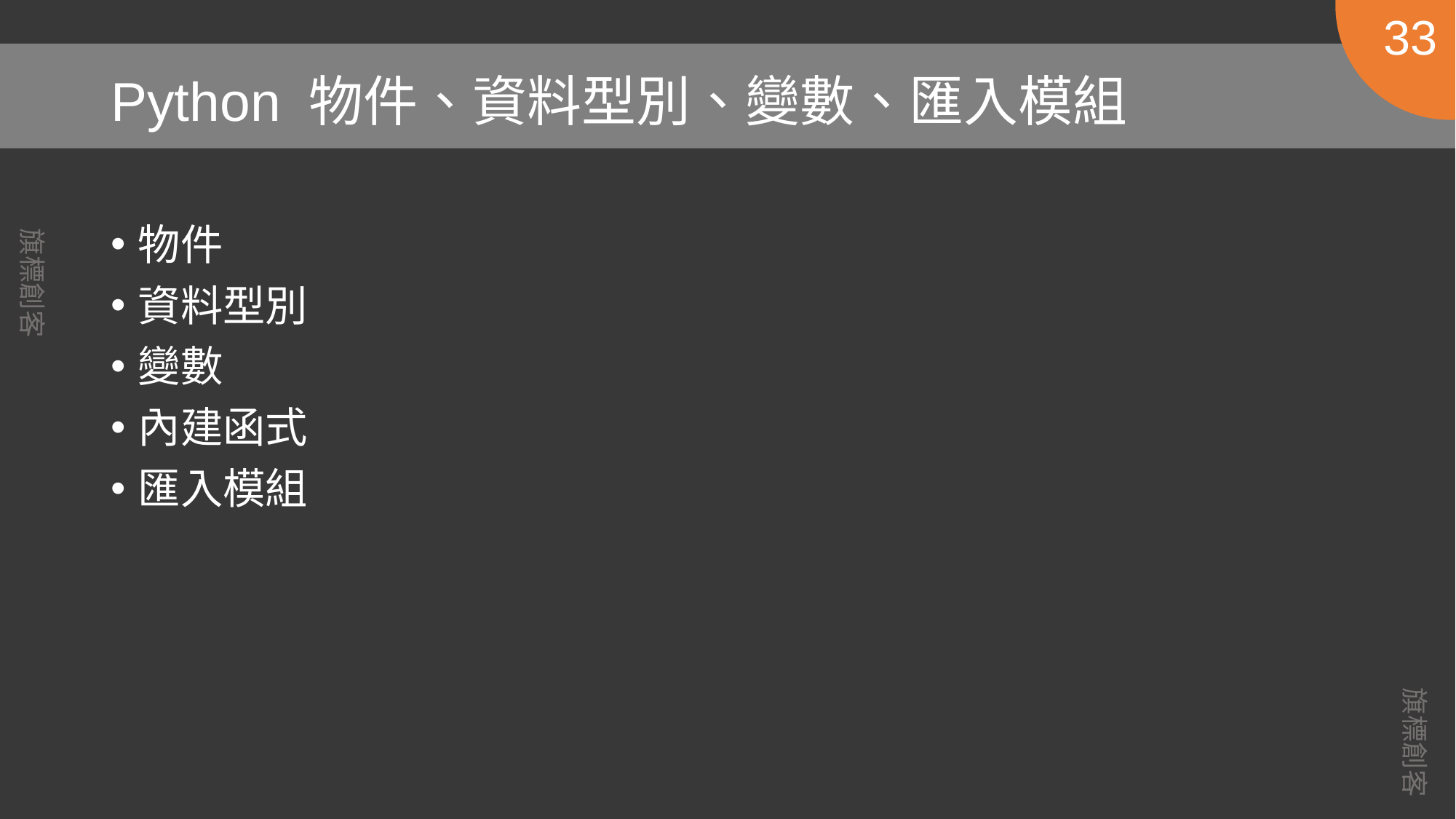

33
# Python 物件、資料型別、變數、匯入模組
物件
資料型別
變數
內建函式
匯入模組